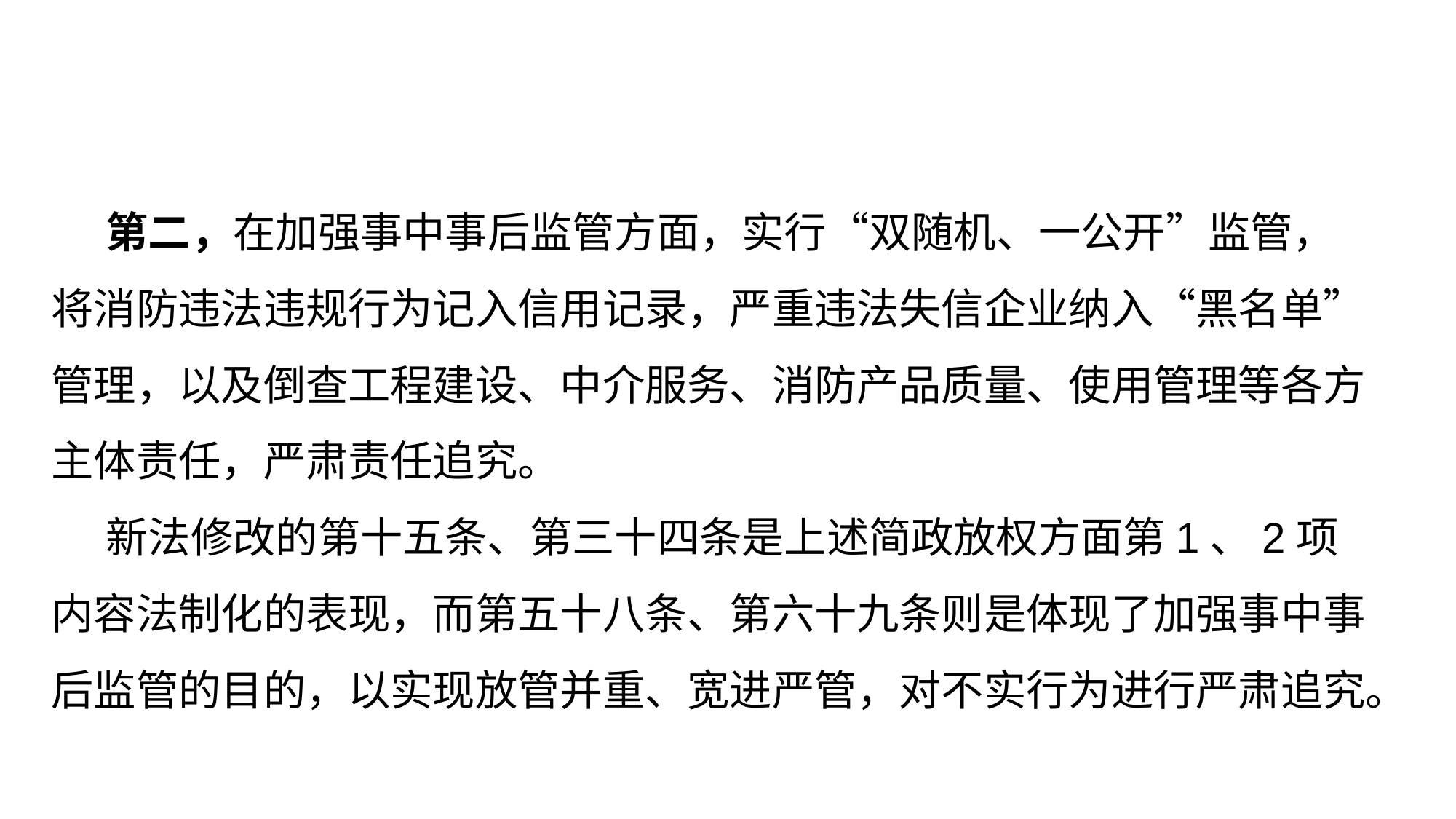

#
第二，在加强事中事后监管方面，实行“双随机、一公开”监管，将消防违法违规行为记入信用记录，严重违法失信企业纳入“黑名单”管理，以及倒查工程建设、中介服务、消防产品质量、使用管理等各方主体责任，严肃责任追究。
新法修改的第十五条、第三十四条是上述简政放权方面第1、2项内容法制化的表现，而第五十八条、第六十九条则是体现了加强事中事后监管的目的，以实现放管并重、宽进严管，对不实行为进行严肃追究。